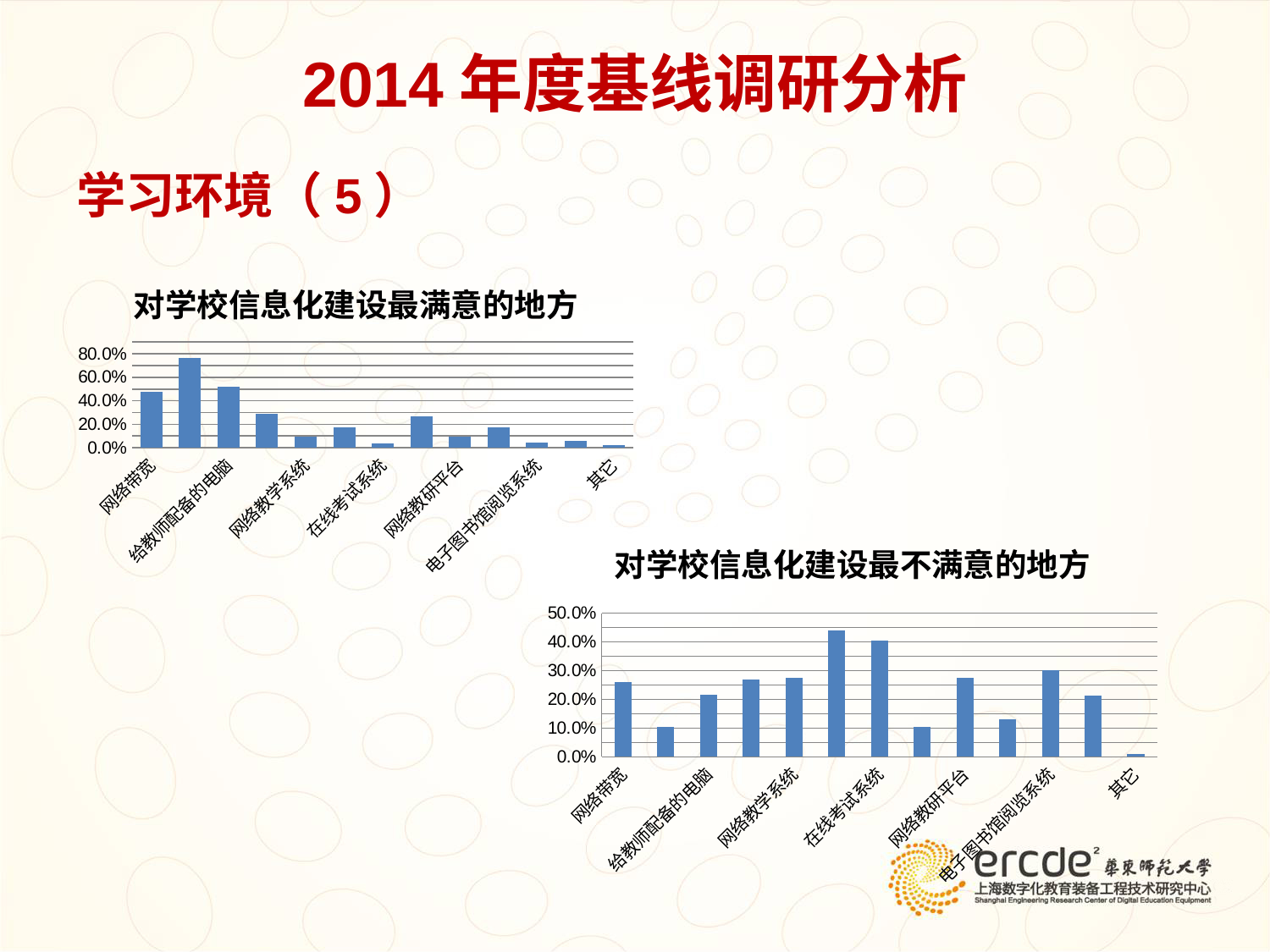

# 2014年度基线调研分析
学习环境（5）

### Chart: 对学校信息化建设最满意的地方

| Category |  |
|---|---|
| 网络带宽 | 0.47668393782383417 |
| 教室多媒体设备（如投影、电视或电子白板等） | 0.7668393782383419 |
| 给教师配备的电脑 | 0.5181347150259067 |
| 数字教学资源建设 | 0.29015544041450775 |
| 网络教学系统 | 0.09326424870466321 |
| 课堂交互系统 | 0.17098445595854922 |
| 在线考试系统 | 0.03626943005181347 |
| 家校互动系统 | 0.26424870466321243 |
| 网络教研平台 | 0.09326424870466321 |
| 教务、办公、安全管理平台 | 0.17098445595854922 |
| 电子图书馆阅览系统 | 0.04145077720207254 |
| 一卡通系统 | 0.05699481865284974 |
| 其它 | 0.02072538860103627 |

### Chart: 对学校信息化建设最不满意的地方

| Category |  |
|---|---|
| 网络带宽 | 0.25906735751295334 |
| 教室多媒体设备（如投影、电视或电子白板等） | 0.10362694300518134 |
| 给教师配备的电脑 | 0.21761658031088082 |
| 数字教学资源建设 | 0.2694300518134715 |
| 网络教学系统 | 0.27461139896373055 |
| 课堂交互系统 | 0.44041450777202074 |
| 在线考试系统 | 0.40414507772020725 |
| 家校互动系统 | 0.10362694300518134 |
| 网络教研平台 | 0.27461139896373055 |
| 教务、办公、安全管理平台 | 0.12953367875647667 |
| 电子图书馆阅览系统 | 0.3005181347150259 |
| 一卡通系统 | 0.21243523316062177 |
| 其它 | 0.010362694300518135 |